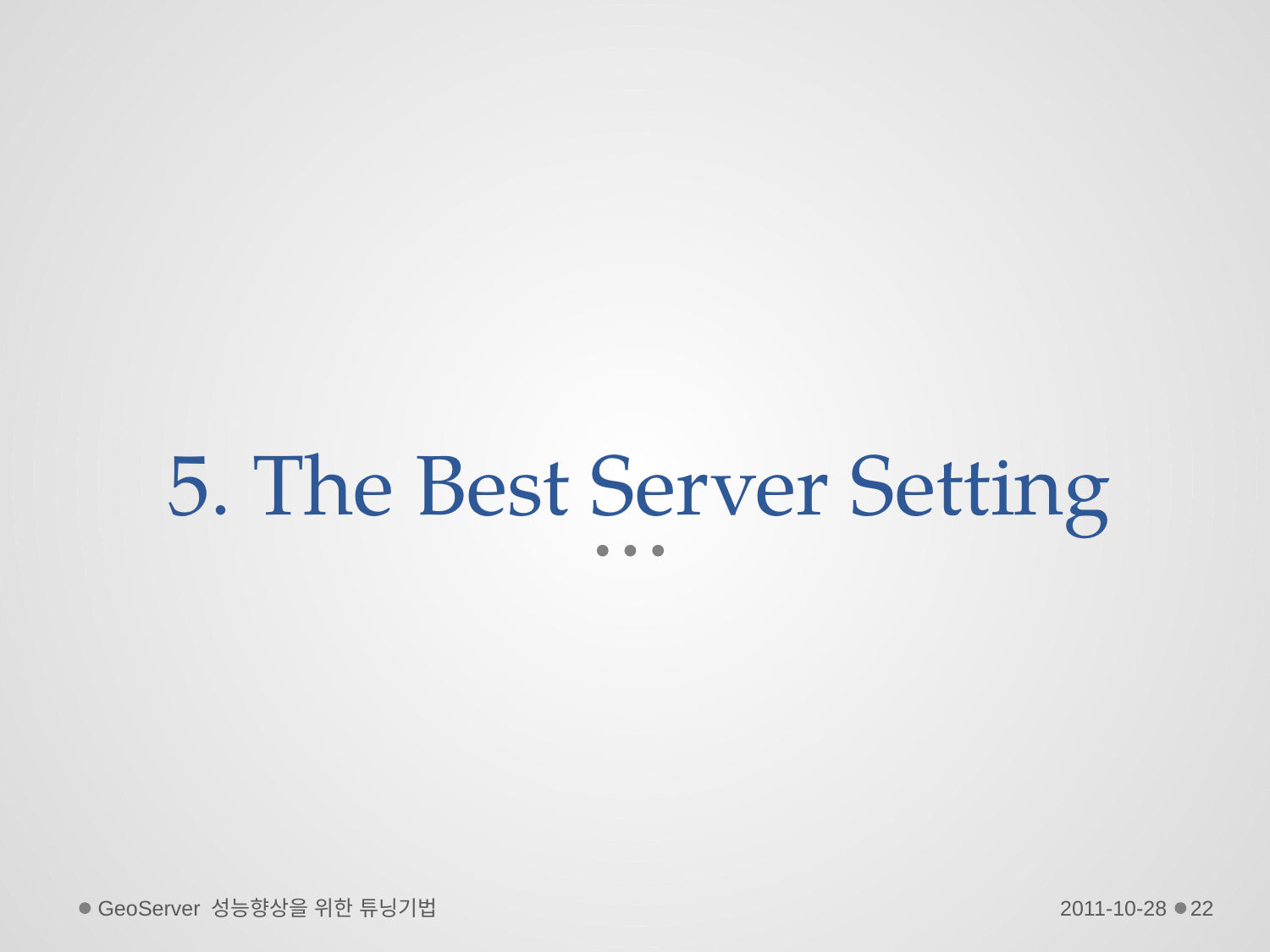

# 5. The Best Server Setting

GeoServer 성능향상을 위한 튜닝기법
2011-10-28
22